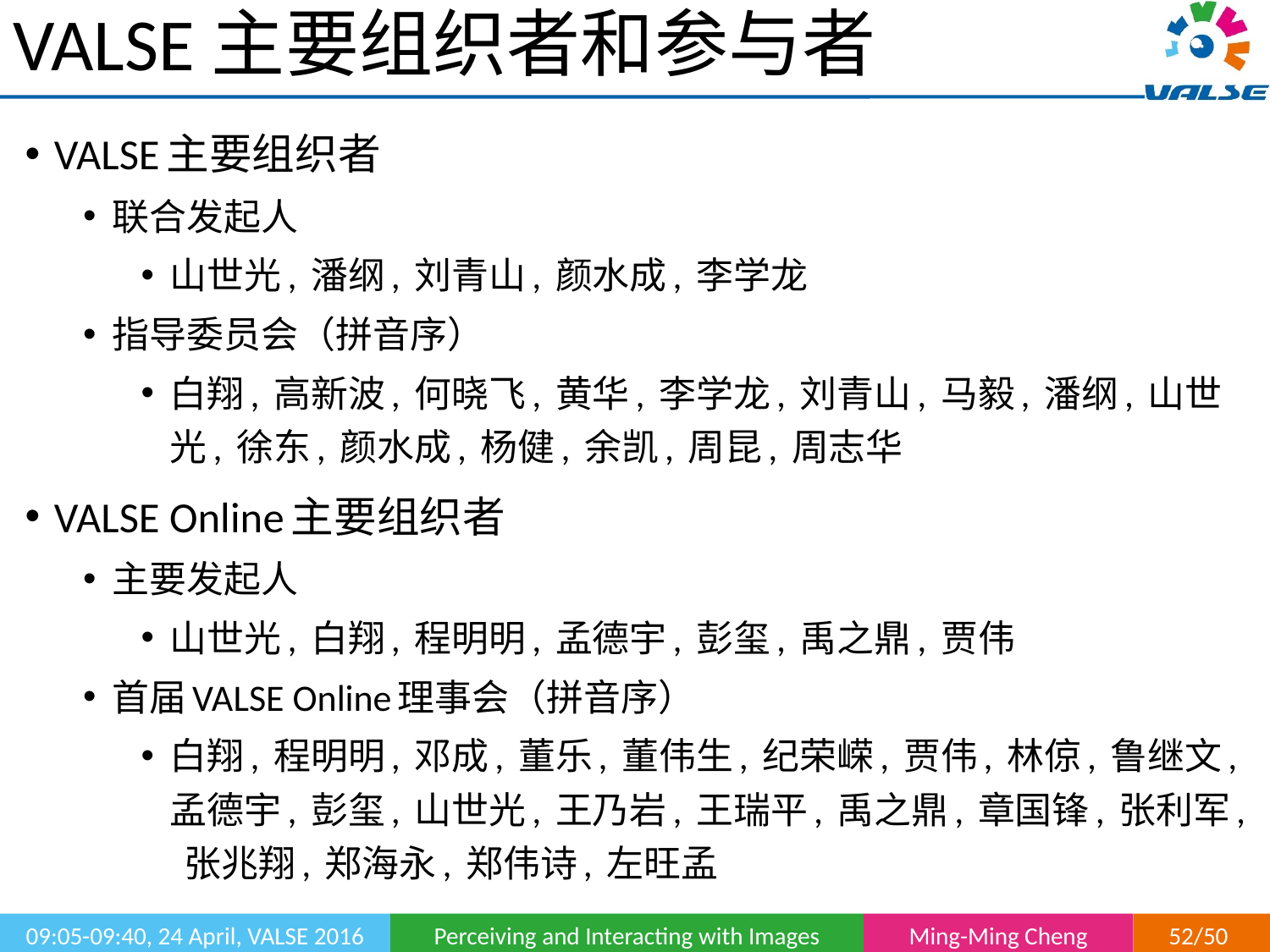

# VALSE主要组织者和参与者
VALSE主要组织者
联合发起人
山世光, 潘纲, 刘青山, 颜水成, 李学龙
指导委员会（拼音序）
白翔, 高新波, 何晓飞, 黄华, 李学龙, 刘青山, 马毅, 潘纲, 山世光, 徐东, 颜水成, 杨健, 余凯, 周昆, 周志华
VALSE Online主要组织者
主要发起人
山世光, 白翔, 程明明, 孟德宇, 彭玺, 禹之鼎, 贾伟
首届VALSE Online理事会（拼音序）
白翔, 程明明, 邓成, 董乐, 董伟生, 纪荣嵘, 贾伟, 林倞, 鲁继文, 孟德宇, 彭玺, 山世光, 王乃岩, 王瑞平, 禹之鼎, 章国锋, 张利军, 张兆翔, 郑海永, 郑伟诗, 左旺孟